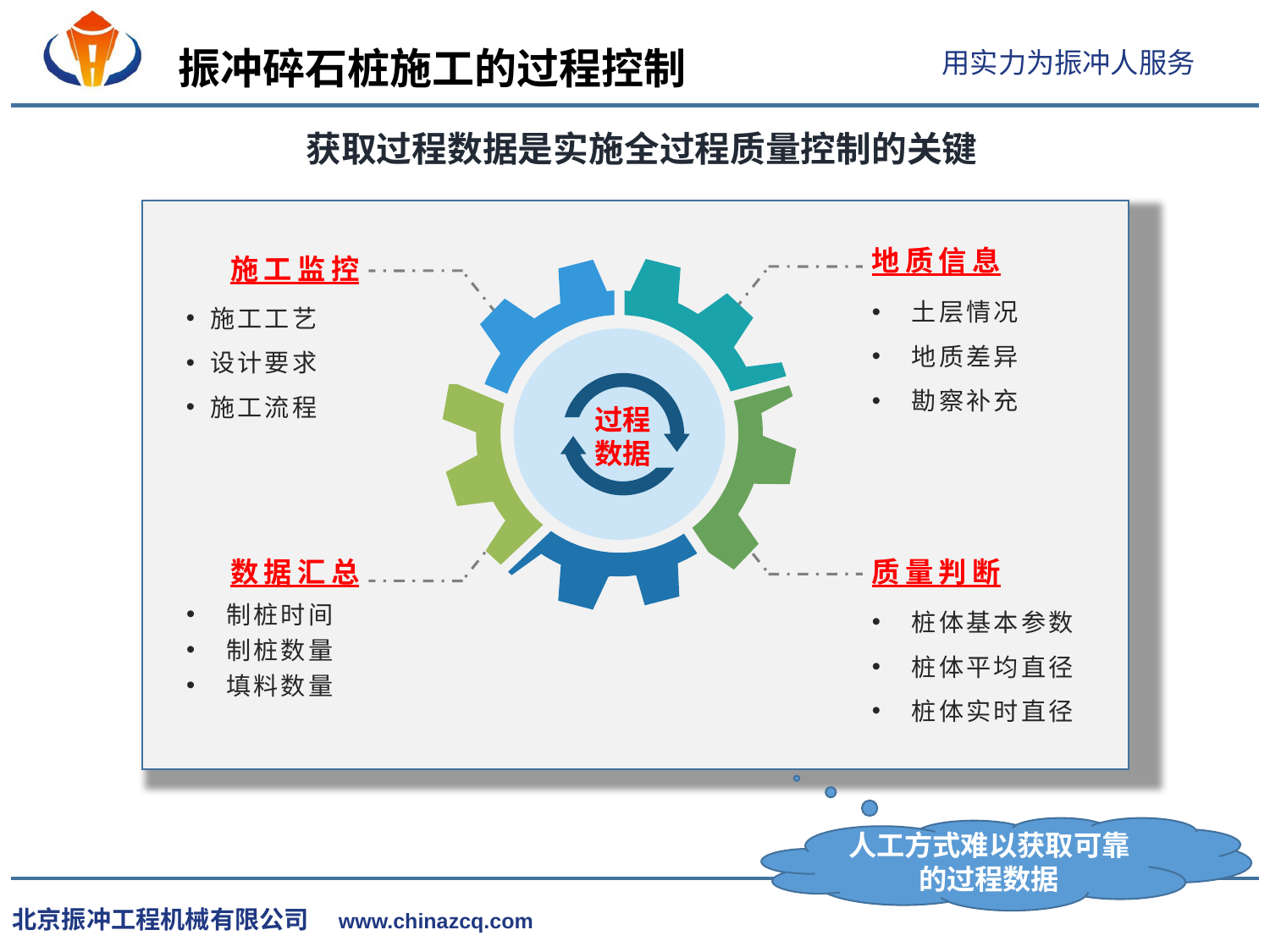

振冲碎石桩施工的过程控制
获取过程数据是实施全过程质量控制的关键

地质信息
施工监控

土层情况
地质差异
勘察补充
施工工艺
设计要求
施工流程

过程数据

数据汇总
质量判断
桩体基本参数
桩体平均直径
桩体实时直径

制桩时间
制桩数量
填料数量
人工方式难以获取可靠的过程数据